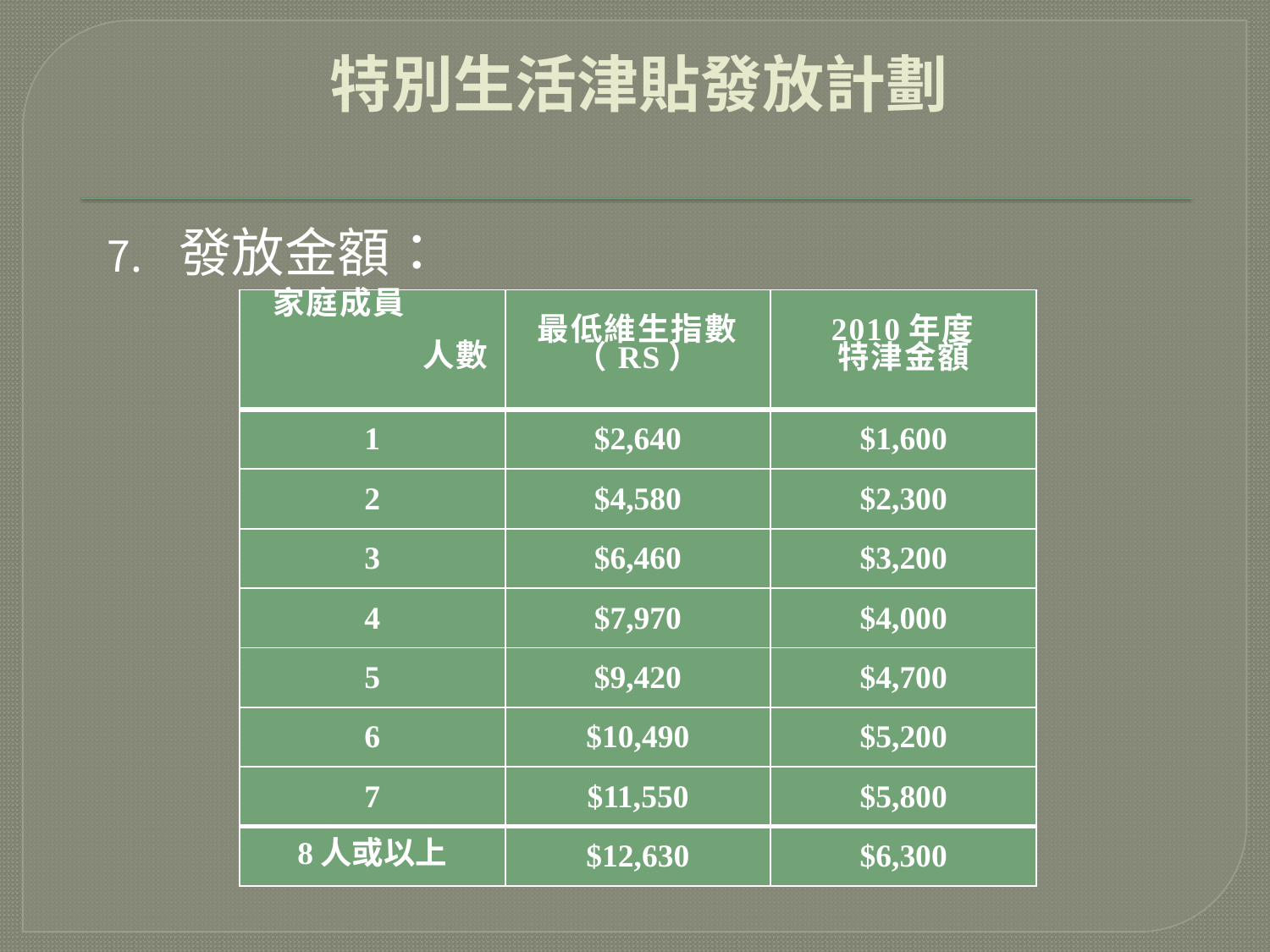

# 特別生活津貼發放計劃
發放金額：
| 家庭成員 　　　　　人數 | 最低維生指數 （RS） | 2010年度 特津金額 |
| --- | --- | --- |
| 1 | $2,640 | $1,600 |
| 2 | $4,580 | $2,300 |
| 3 | $6,460 | $3,200 |
| 4 | $7,970 | $4,000 |
| 5 | $9,420 | $4,700 |
| 6 | $10,490 | $5,200 |
| 7 | $11,550 | $5,800 |
| 8人或以上 | $12,630 | $6,300 |